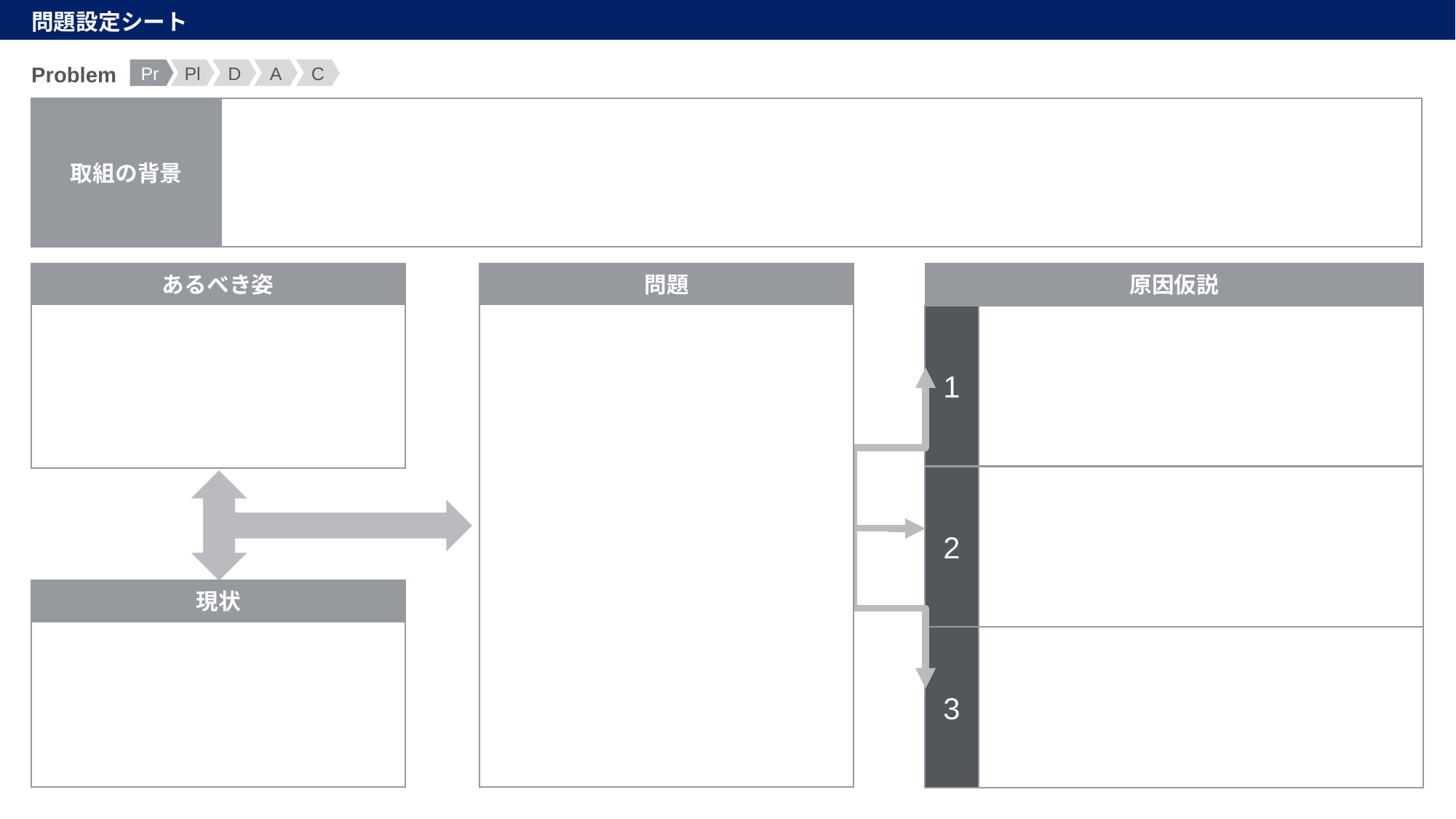

問題設定シート

Pr
Pl
D
A
C
Problem
取組の背景

あるべき姿
原因仮説
問題

1

2

現状

3